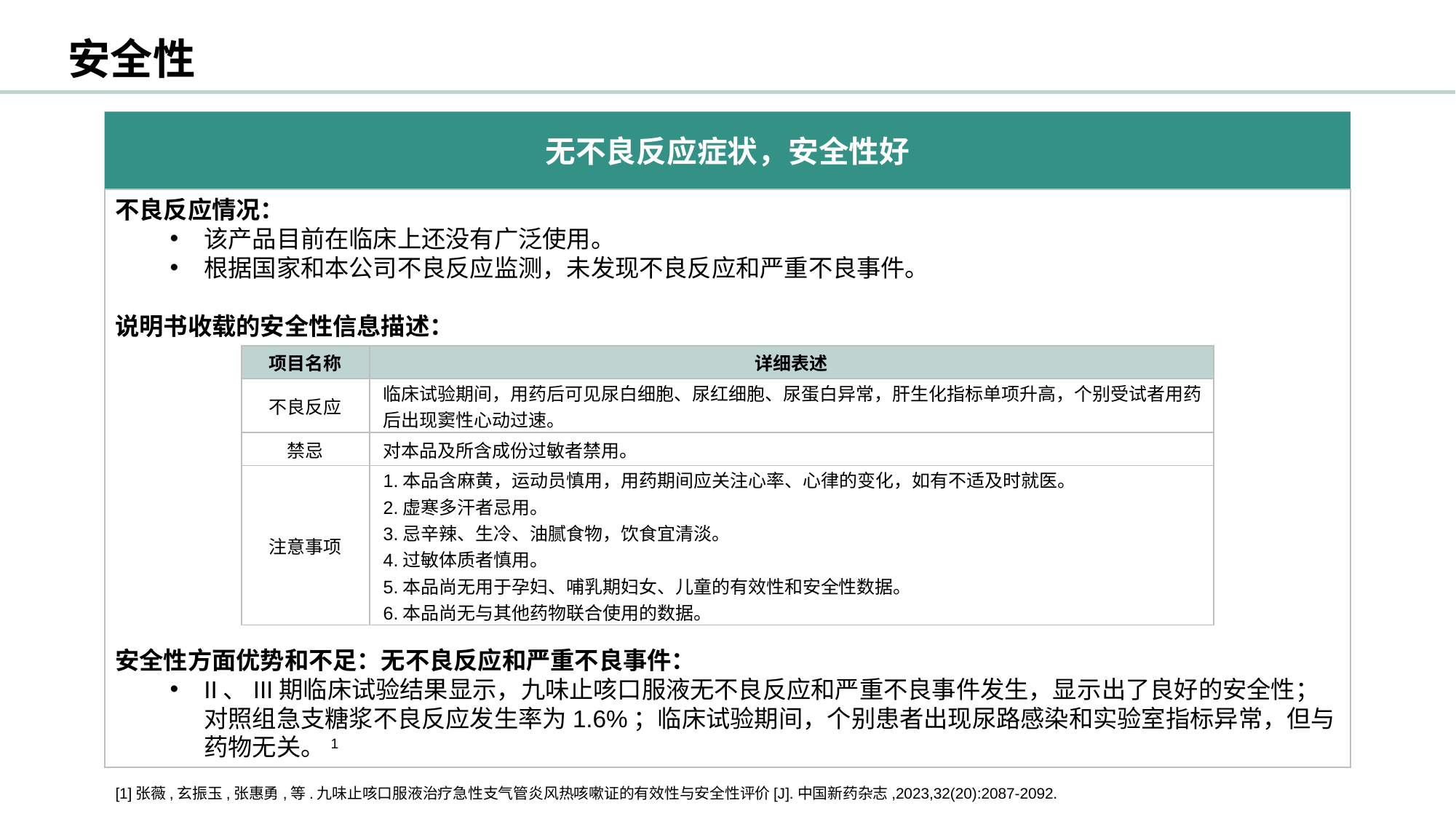

安全性
无不良反应症状，安全性好
不良反应情况：
该产品目前在临床上还没有广泛使用。
根据国家和本公司不良反应监测，未发现不良反应和严重不良事件。

说明书收载的安全性信息描述：

安全性方面优势和不足：无不良反应和严重不良事件：
II、III期临床试验结果显示，九味止咳口服液无不良反应和严重不良事件发生，显示出了良好的安全性；对照组急支糖浆不良反应发生率为1.6%；临床试验期间，个别患者出现尿路感染和实验室指标异常，但与药物无关。1

| 项目名称 | 详细表述 |
| --- | --- |
| 不良反应 | 临床试验期间，用药后可见尿白细胞、尿红细胞、尿蛋白异常，肝生化指标单项升高，个别受试者用药后出现窦性心动过速。 |
| 禁忌 | 对本品及所含成份过敏者禁用。 |
| 注意事项 | 1.本品含麻黄，运动员慎用，用药期间应关注心率、心律的变化，如有不适及时就医。 2.虚寒多汗者忌用。 3.忌辛辣、生冷、油腻食物，饮食宜清淡。 4.过敏体质者慎用。 5.本品尚无用于孕妇、哺乳期妇女、儿童的有效性和安全性数据。 6.本品尚无与其他药物联合使用的数据。 |
[1]张薇,玄振玉,张惠勇,等.九味止咳口服液治疗急性支气管炎风热咳嗽证的有效性与安全性评价[J].中国新药杂志,2023,32(20):2087-2092.